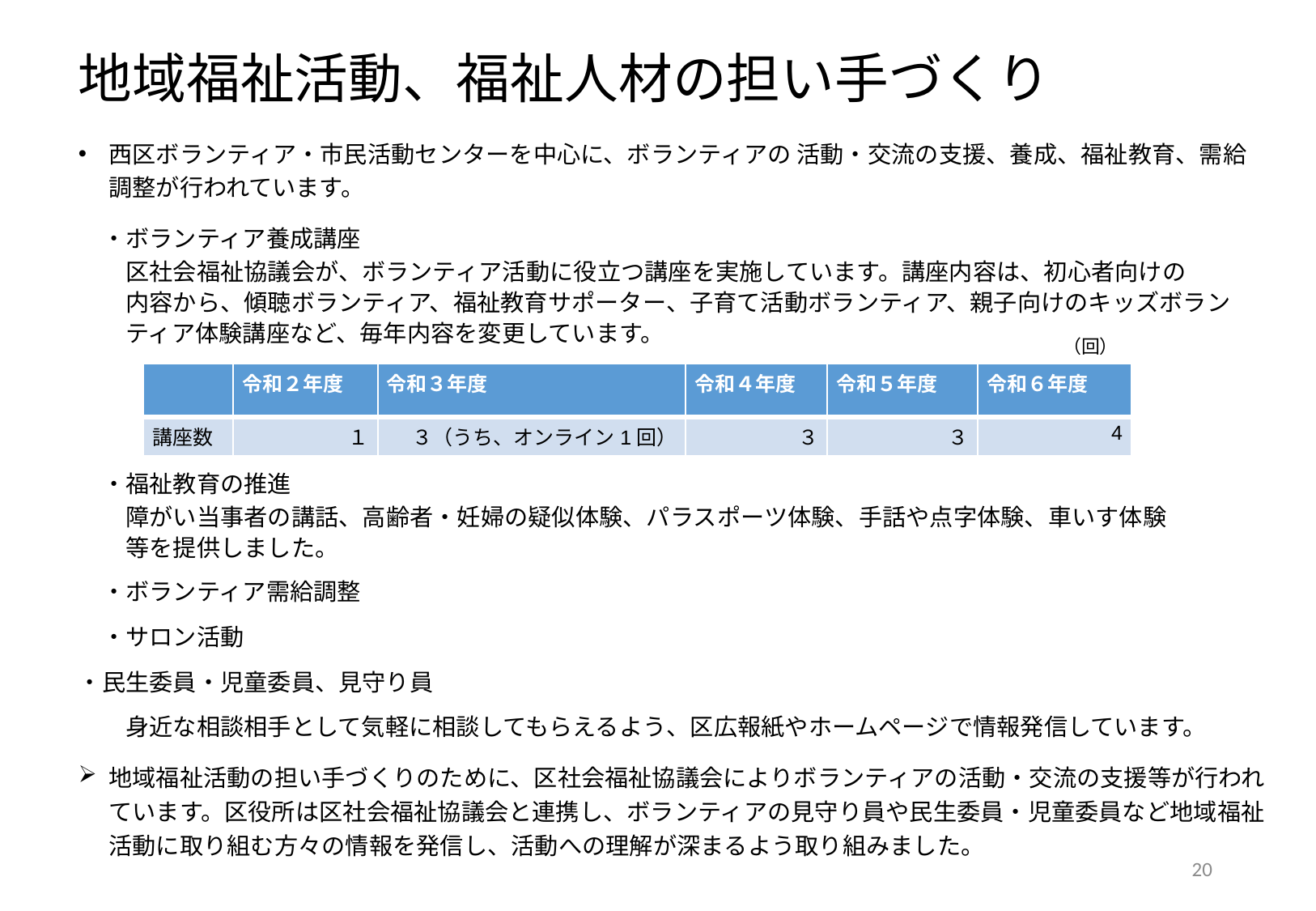

# 地域福祉活動、福祉人材の担い手づくり
西区ボランティア・市民活動センターを中心に、ボランティアの 活動・交流の支援、養成、福祉教育、需給調整が行われています。
　・ボランティア養成講座
　　区社会福祉協議会が、ボランティア活動に役立つ講座を実施しています。講座内容は、初心者向けの
　　内容から、傾聴ボランティア、福祉教育サポーター、子育て活動ボランティア、親子向けのキッズボラン
　　ティア体験講座など、毎年内容を変更しています。

　・福祉教育の推進
　　障がい当事者の講話、高齢者・妊婦の疑似体験、パラスポーツ体験、手話や点字体験、車いす体験
　　等を提供しました。
　・ボランティア需給調整
　・サロン活動
・民生委員・児童委員、見守り員
　　身近な相談相手として気軽に相談してもらえるよう、区広報紙やホームページで情報発信しています。
地域福祉活動の担い手づくりのために、区社会福祉協議会によりボランティアの活動・交流の支援等が行われています。区役所は区社会福祉協議会と連携し、ボランティアの見守り員や民生委員・児童委員など地域福祉活動に取り組む方々の情報を発信し、活動への理解が深まるよう取り組みました。

（回）
|  | 令和２年度 | 令和３年度 | 令和４年度 | 令和５年度 | 令和６年度 |
| --- | --- | --- | --- | --- | --- |
| 講座数 | １ | ３（うち、オンライン1回） | ３ | ３ | 4 |
20